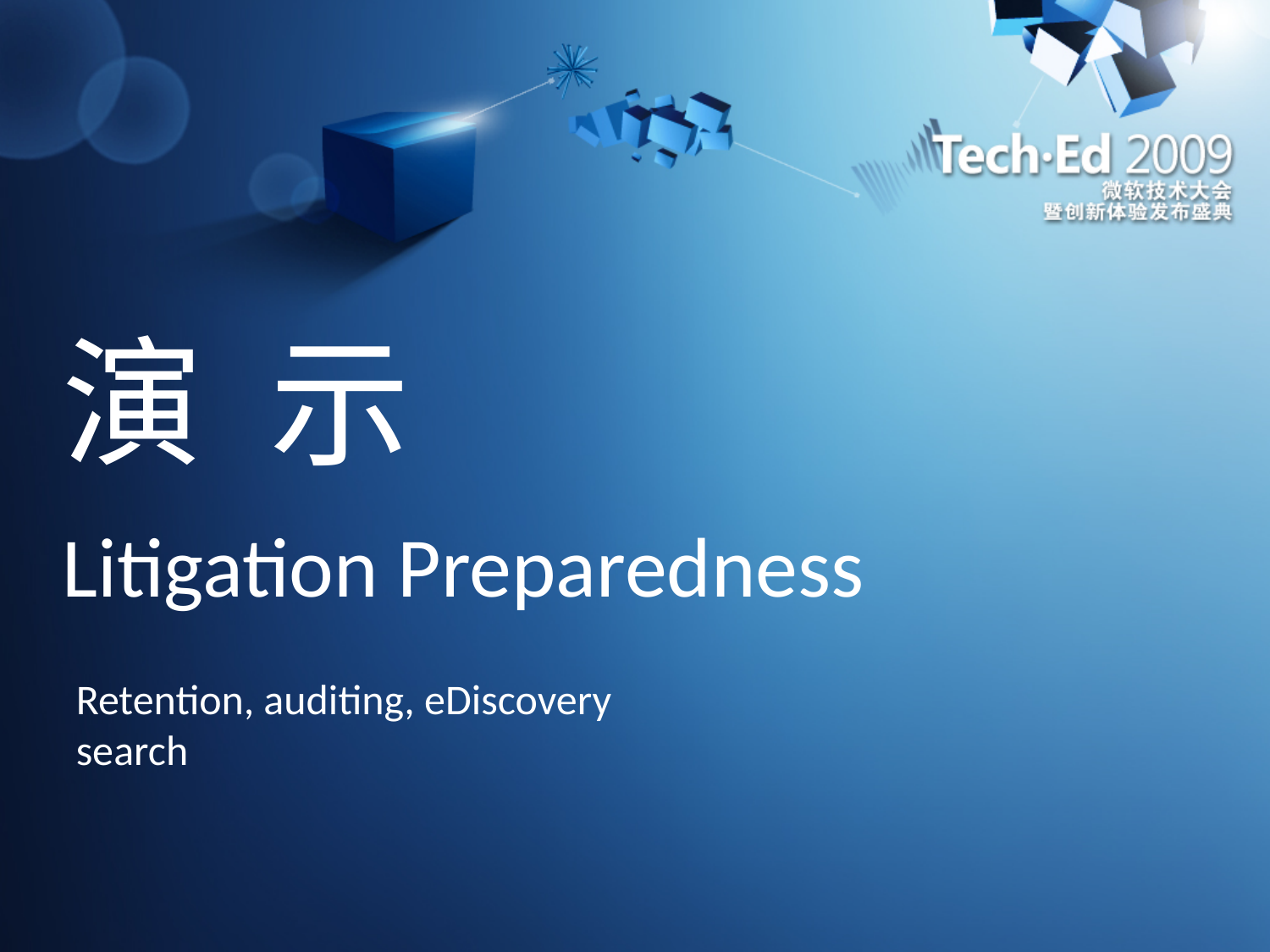

# 演 示
Litigation Preparedness
Retention, auditing, eDiscovery search